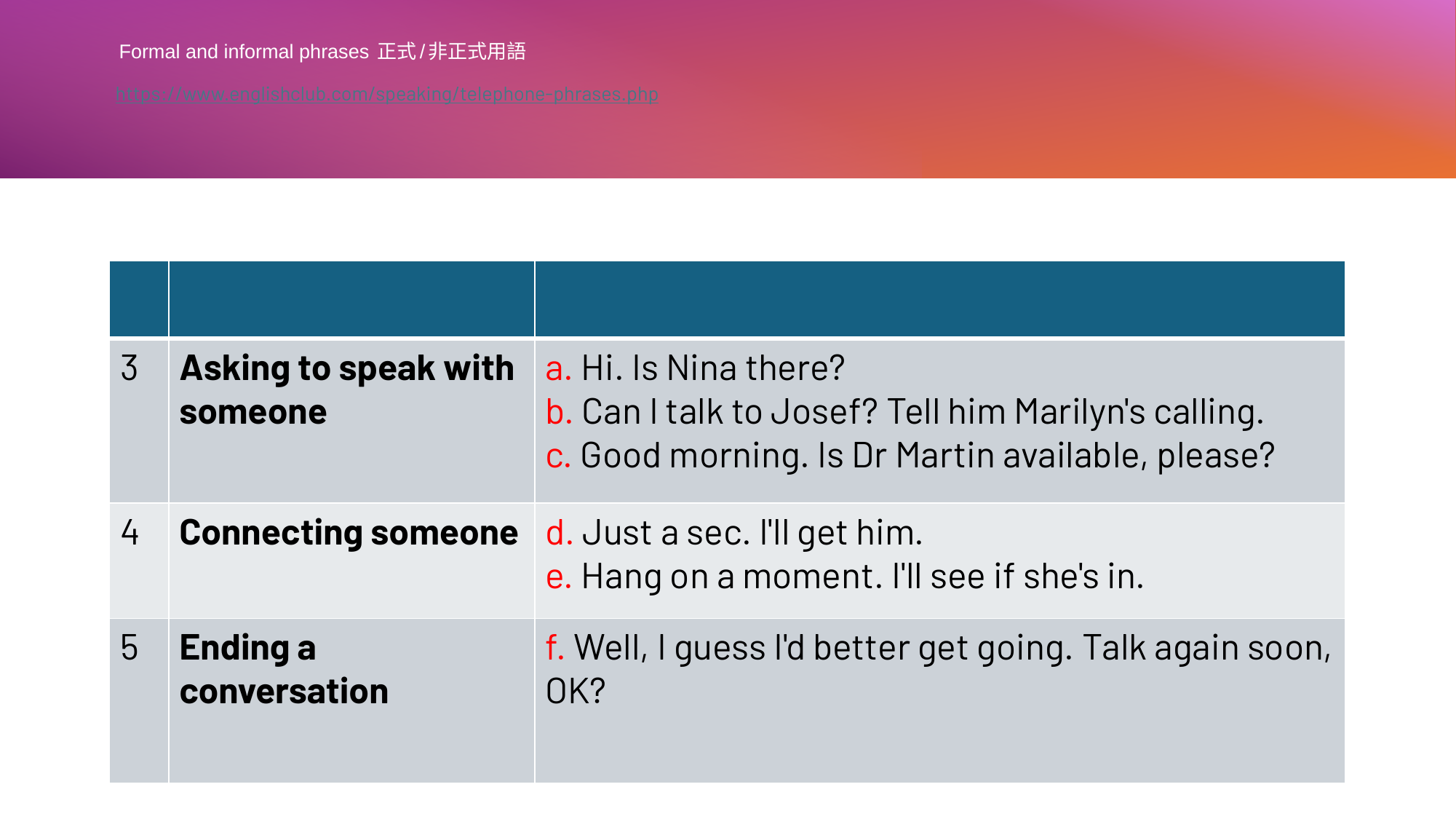

# Formal and informal phrases 正式/非正式用語 https://www.englishclub.com/speaking/telephone-phrases.php
|  |  |  |
| --- | --- | --- |
| 3 | Asking to speak with someone | a. Hi. Is Nina there? b. Can I talk to Josef? Tell him Marilyn's calling. c. Good morning. Is Dr Martin available, please? |
| 4 | Connecting someone | d. Just a sec. I'll get him. e. Hang on a moment. I'll see if she's in. |
| 5 | Ending a conversation | f. Well, I guess I'd better get going. Talk again soon, OK? |